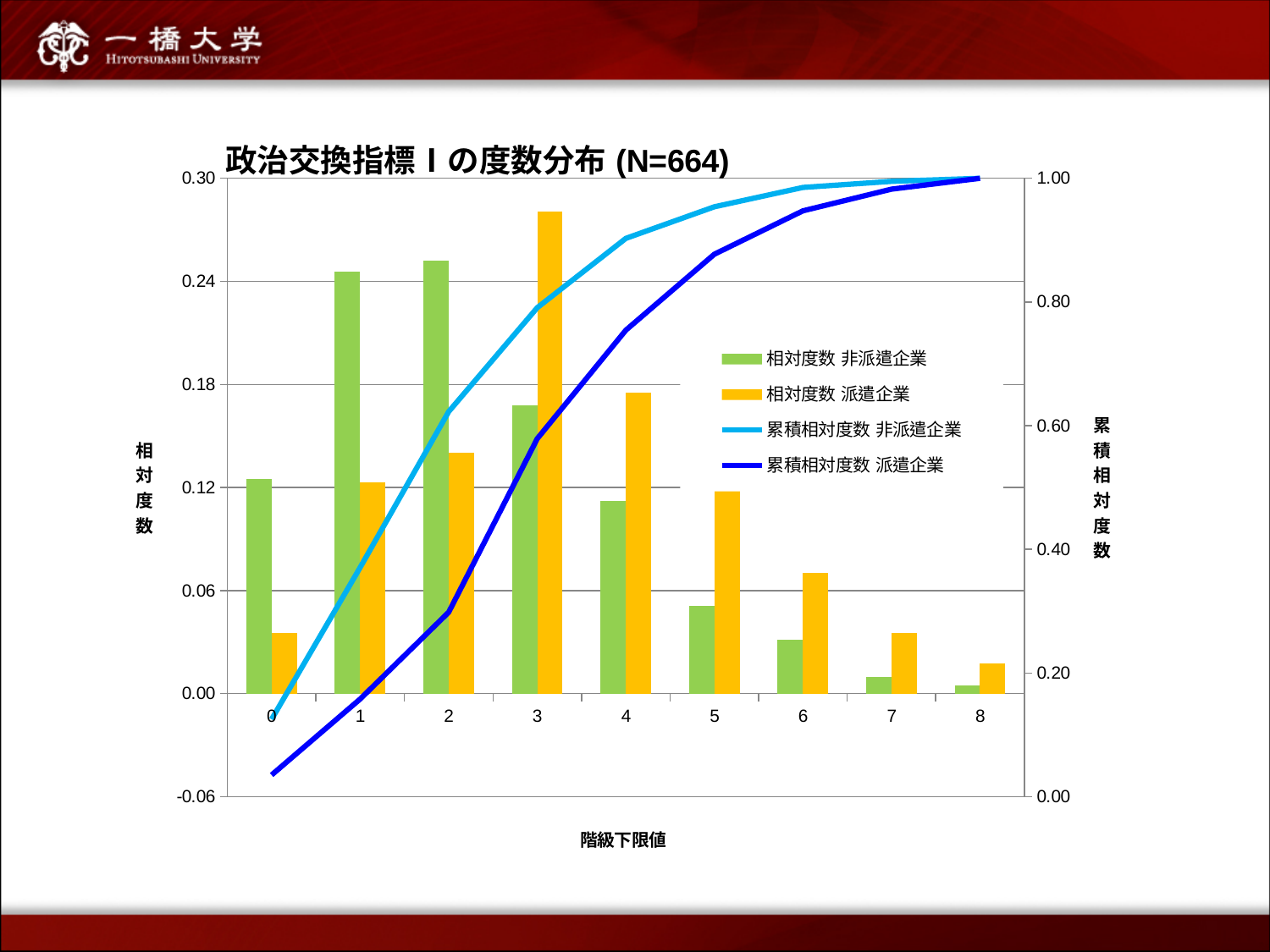

### Chart: 政治交換指標Ⅰの度数分布(N=664)

| Category | 相対度数 非派遣企業 | 相対度数 派遣企業 | 累積相対度数 非派遣企業 | 累積相対度数 派遣企業 |
|---|---|---|---|---|
| 0 | 0.12520593080724918 | 0.03508771929824561 | 0.12520593080724918 | 0.03508771929824561 |
| 1 | 0.2454695222405272 | 0.12280701754385964 | 0.3706754530477764 | 0.15789473684210595 |
| 2 | 0.25205930807248766 | 0.14035087719298245 | 0.6227347611202635 | 0.2982456140350877 |
| 3 | 0.16803953871499194 | 0.2807017543859649 | 0.7907742998352554 | 0.5789473684210525 |
| 4 | 0.11202635914332784 | 0.17543859649122875 | 0.9028006589785853 | 0.7543859649122805 |
| 5 | 0.051070840197693465 | 0.12280701754385964 | 0.9538714991762781 | 0.8771929824561406 |
| 6 | 0.03130148270181219 | 0.07017543859649122 | 0.9851729818780878 | 0.9473684210526302 |
| 7 | 0.009884678747940695 | 0.03508771929824561 | 0.9950576606260295 | 0.9824561403508766 |
| 8 | 0.004942339373970353 | 0.017543859649122875 | 1.0 | 1.0 |